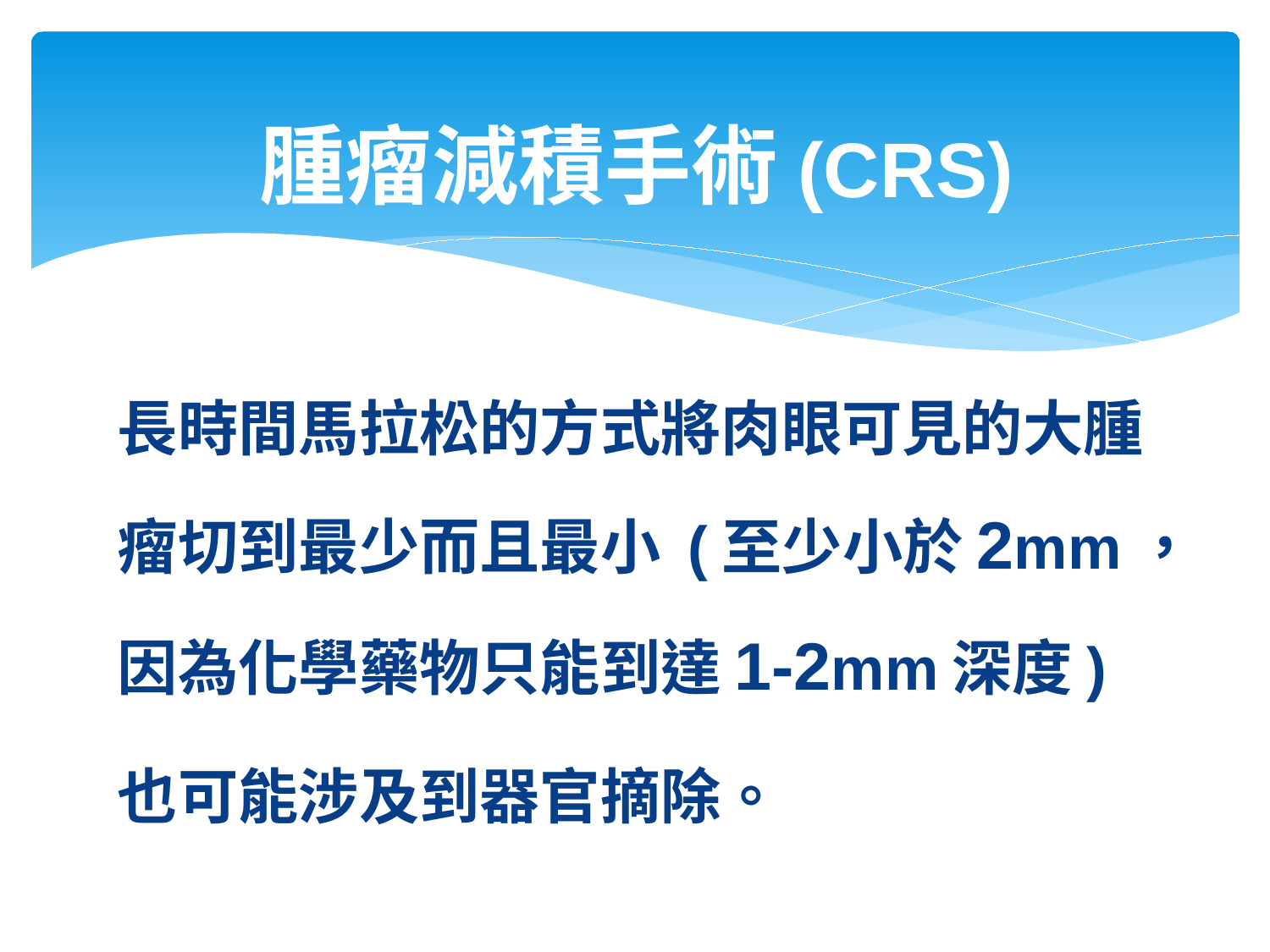

# 腫瘤減積手術(CRS)

長時間馬拉松的方式將肉眼可見的大腫瘤切到最少而且最小 (至少小於2mm，因為化學藥物只能到達1-2mm深度)
也可能涉及到器官摘除。